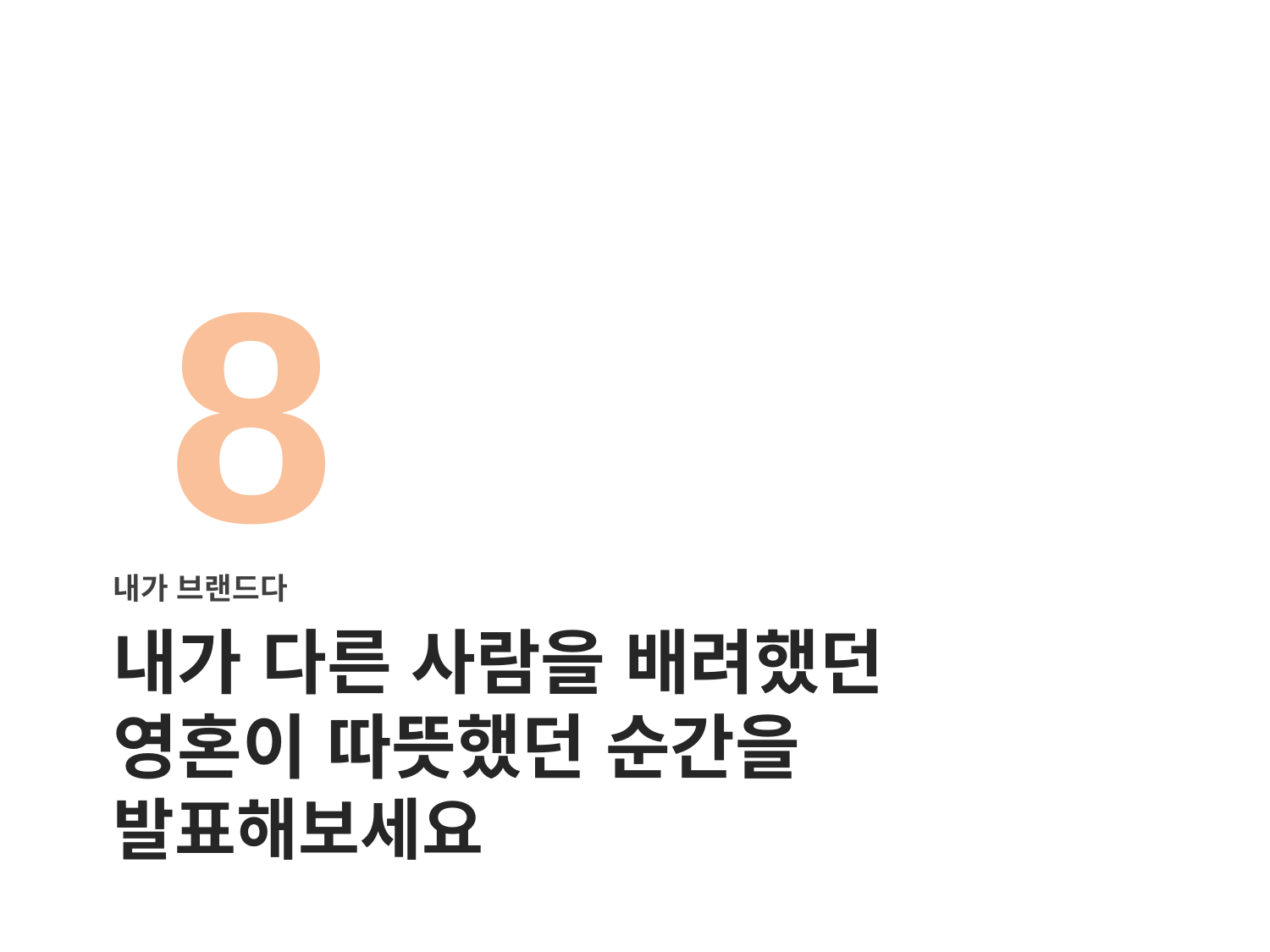

8
내가 브랜드다
# 내가 다른 사람을 배려했던 영혼이 따뜻했던 순간을 발표해보세요